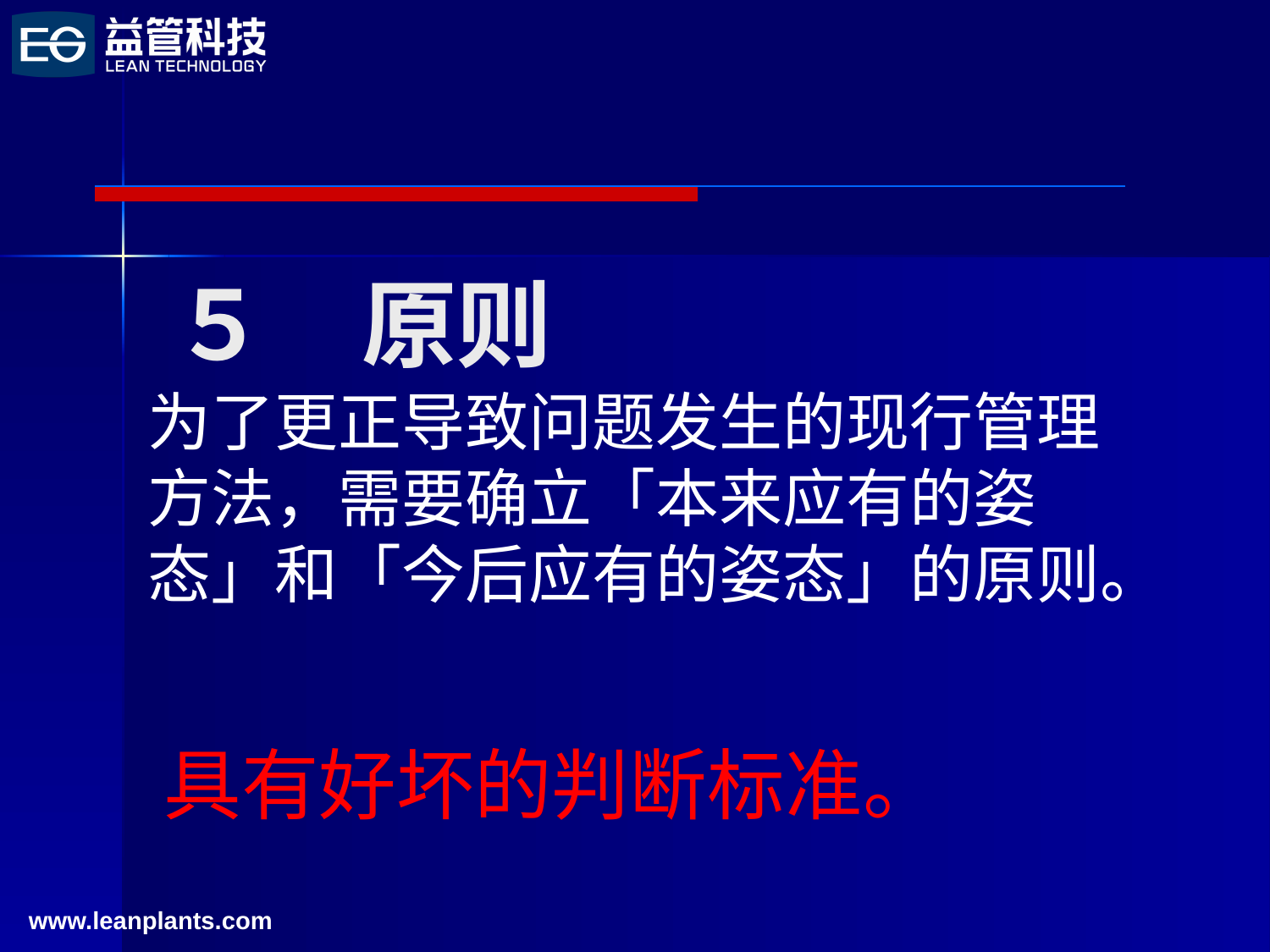

# ５　原则
为了更正导致问题发生的现行管理方法，需要确立「本来应有的姿态」和「今后应有的姿态」的原则。
具有好坏的判断标准。